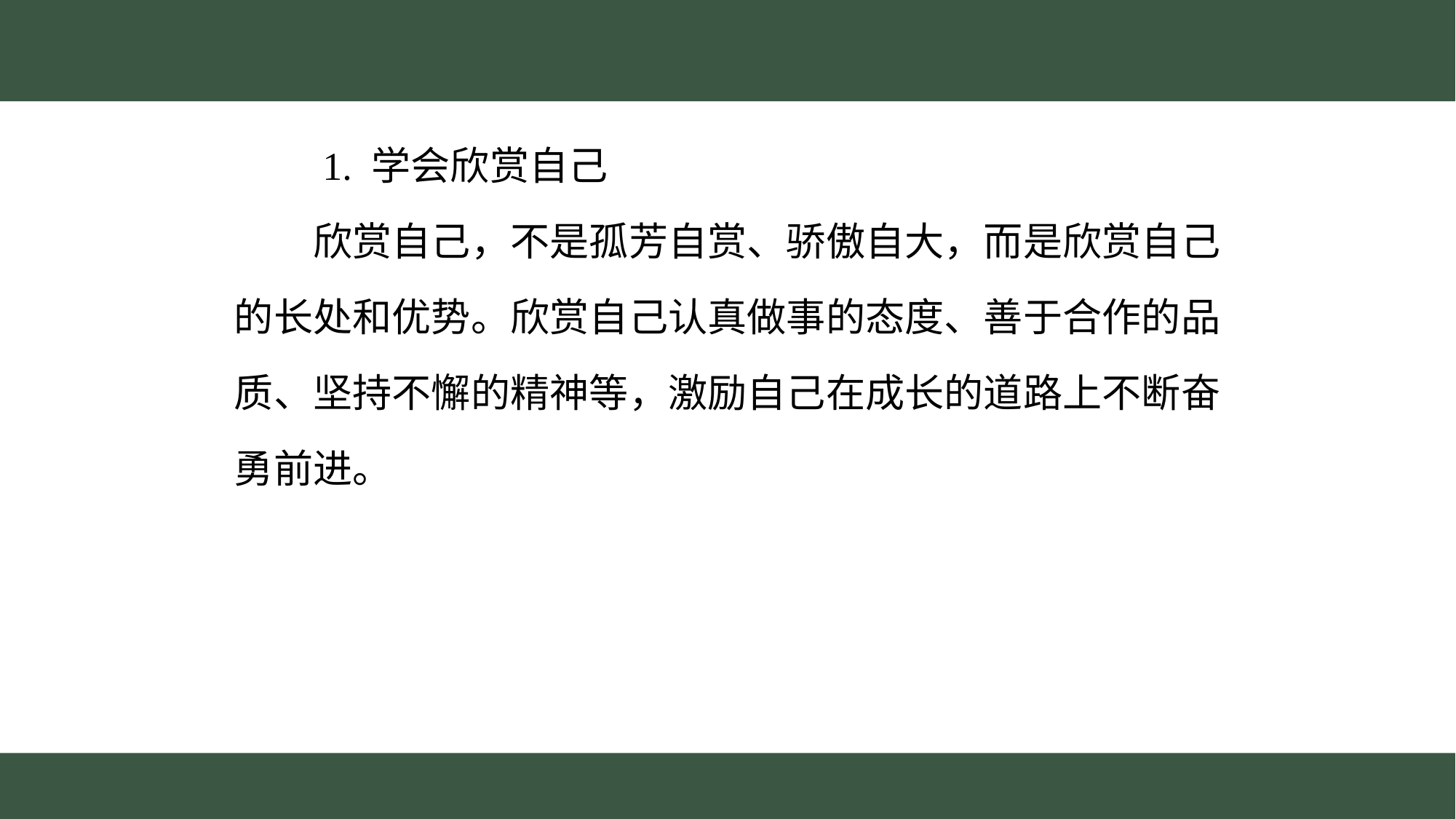

1. 学会欣赏自己
　　欣赏自己，不是孤芳自赏、骄傲自大，而是欣赏自己
的长处和优势。欣赏自己认真做事的态度、善于合作的品
质、坚持不懈的精神等，激励自己在成长的道路上不断奋
勇前进。